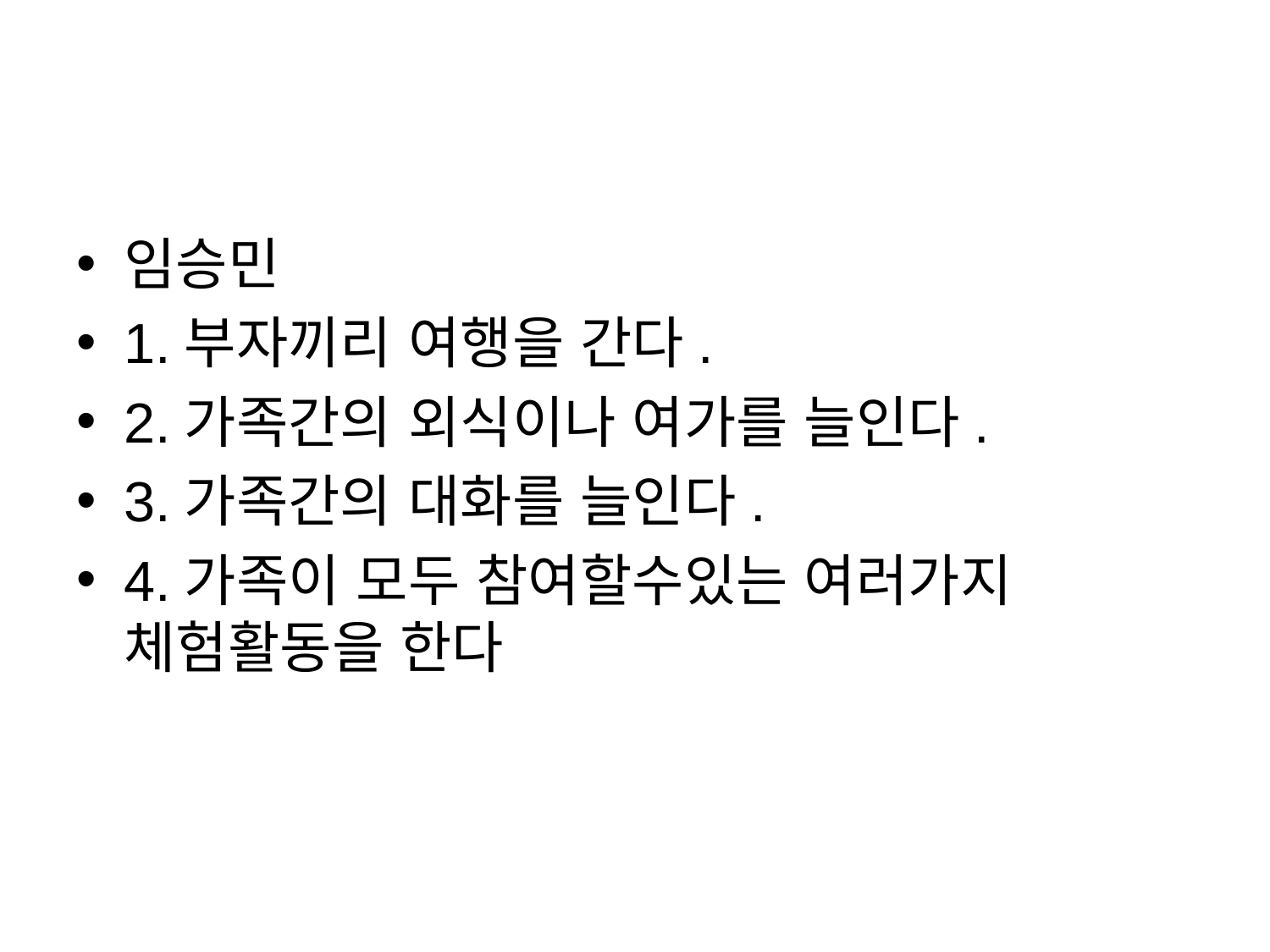

#
임승민
1.부자끼리 여행을 간다.
2.가족간의 외식이나 여가를 늘인다.
3.가족간의 대화를 늘인다.
4.가족이 모두 참여할수있는 여러가지 체험활동을 한다